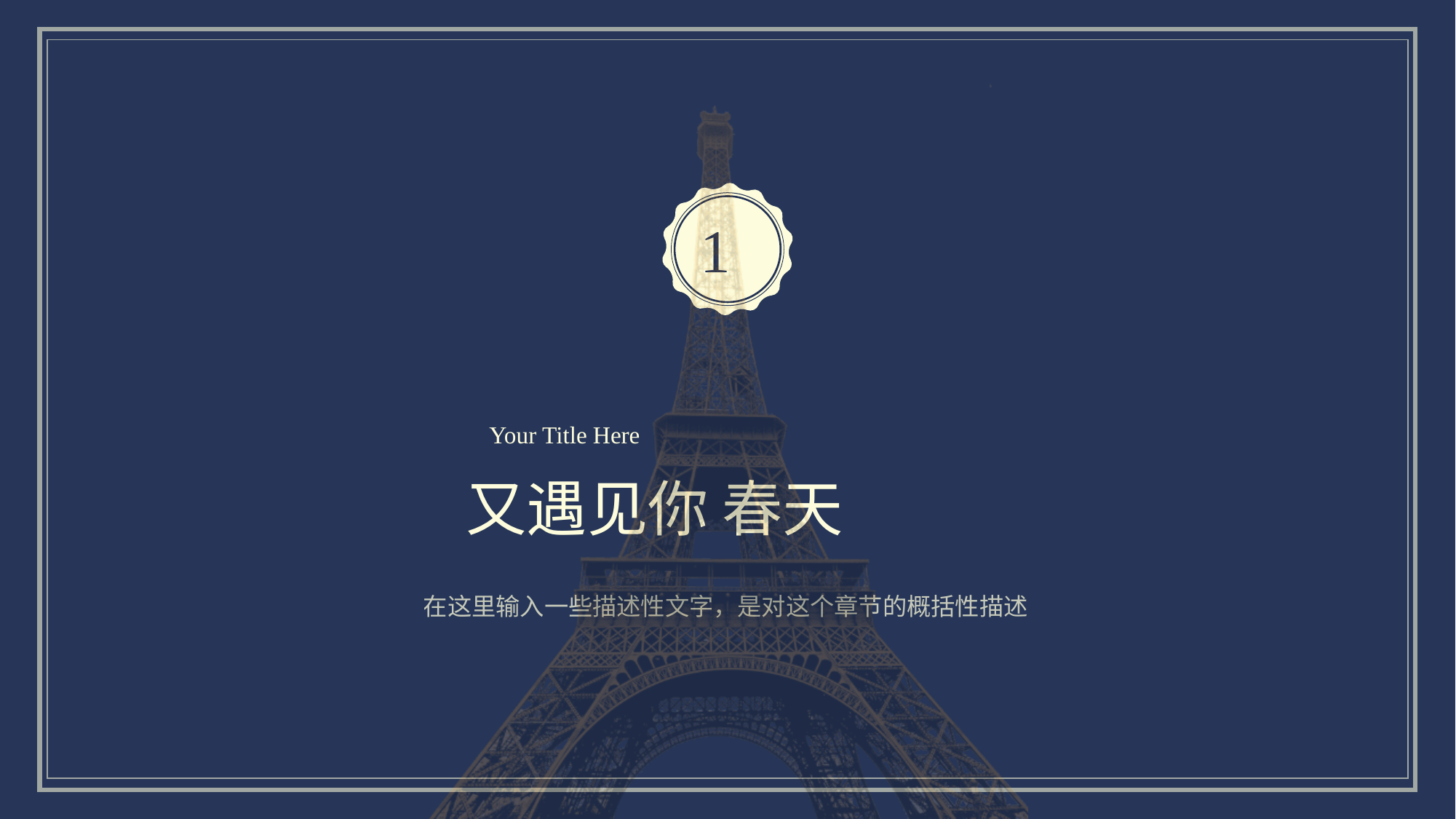

1
Your Title Here
又遇见你 春天
在这里输入一些描述性文字，是对这个章节的概括性描述